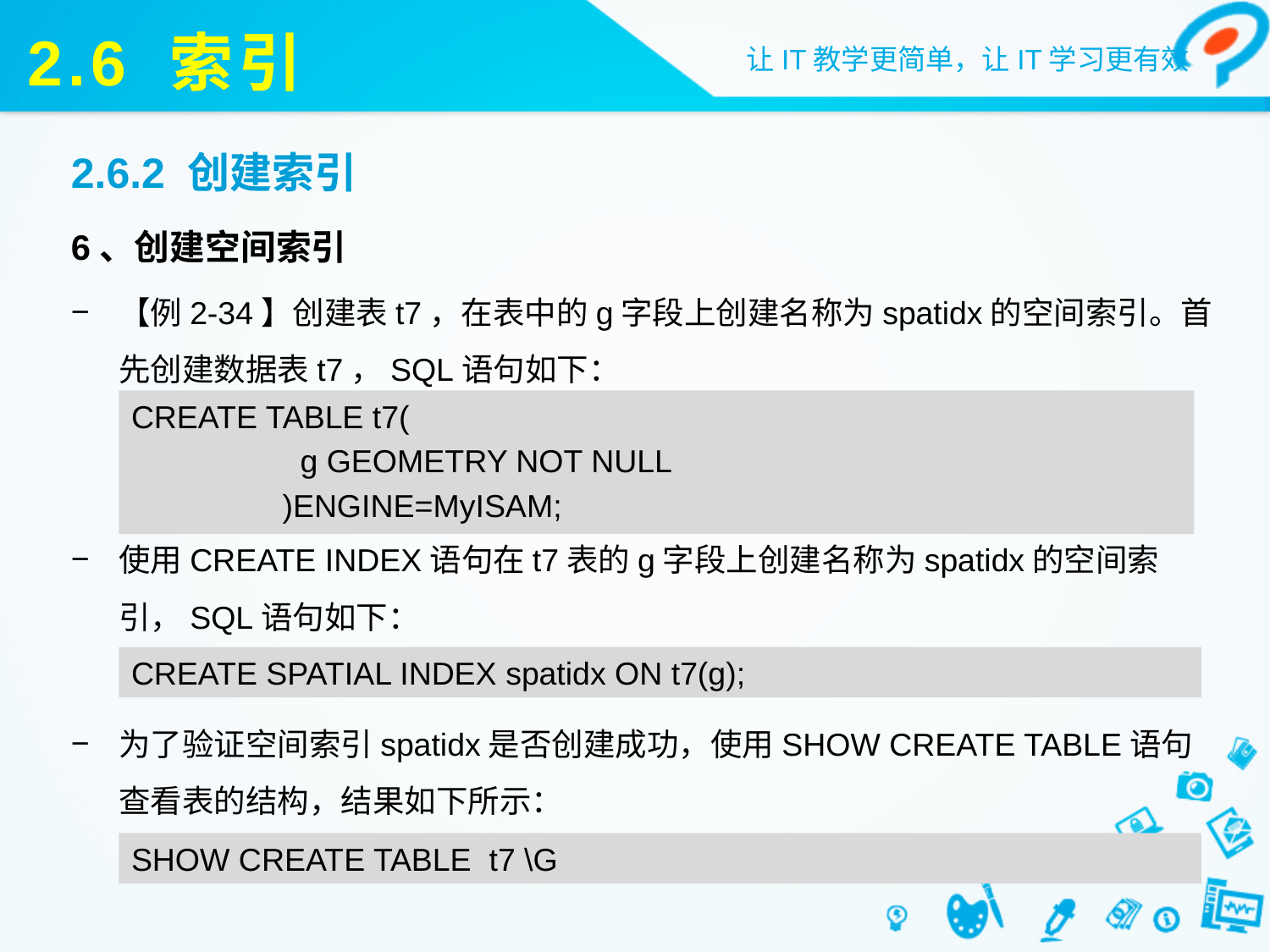

# 2.6 索引
2.6.2 创建索引
6、创建空间索引
【例2-34】创建表t7，在表中的g字段上创建名称为spatidx的空间索引。首先创建数据表t7，SQL语句如下：

使用CREATE INDEX语句在t7表的g字段上创建名称为spatidx的空间索引，SQL语句如下：

为了验证空间索引spatidx是否创建成功，使用SHOW CREATE TABLE语句查看表的结构，结果如下所示：

CREATE TABLE t7(
                   g GEOMETRY NOT NULL
                 )ENGINE=MyISAM;
CREATE SPATIAL INDEX spatidx ON t7(g);
SHOW CREATE TABLE  t7 \G